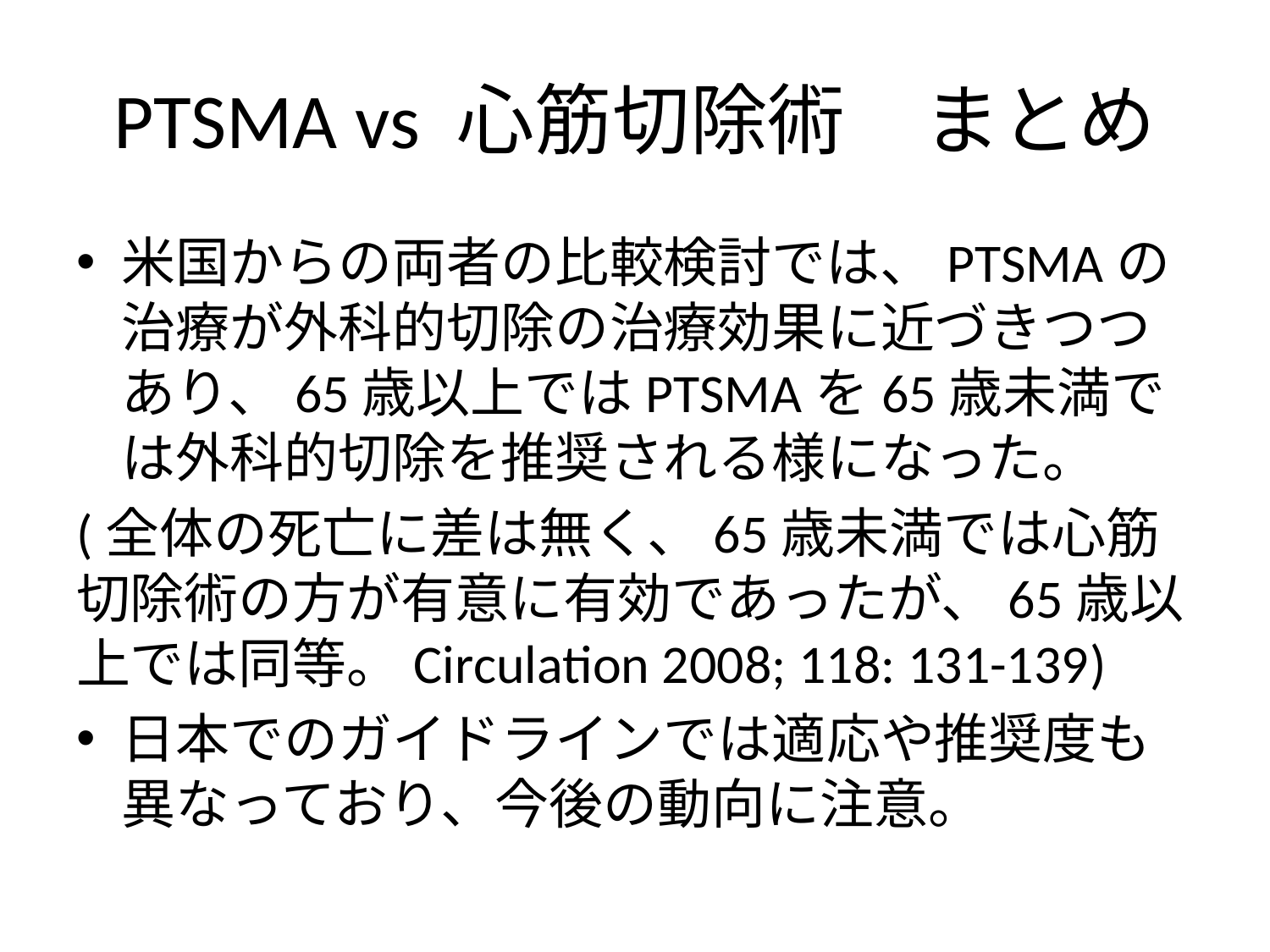

# PTSMA vs 心筋切除術　まとめ
米国からの両者の比較検討では、PTSMAの治療が外科的切除の治療効果に近づきつつあり、65歳以上ではPTSMAを65歳未満では外科的切除を推奨される様になった。
(全体の死亡に差は無く、65歳未満では心筋切除術の方が有意に有効であったが、65歳以上では同等。Circulation 2008; 118: 131-139)
日本でのガイドラインでは適応や推奨度も異なっており、今後の動向に注意。